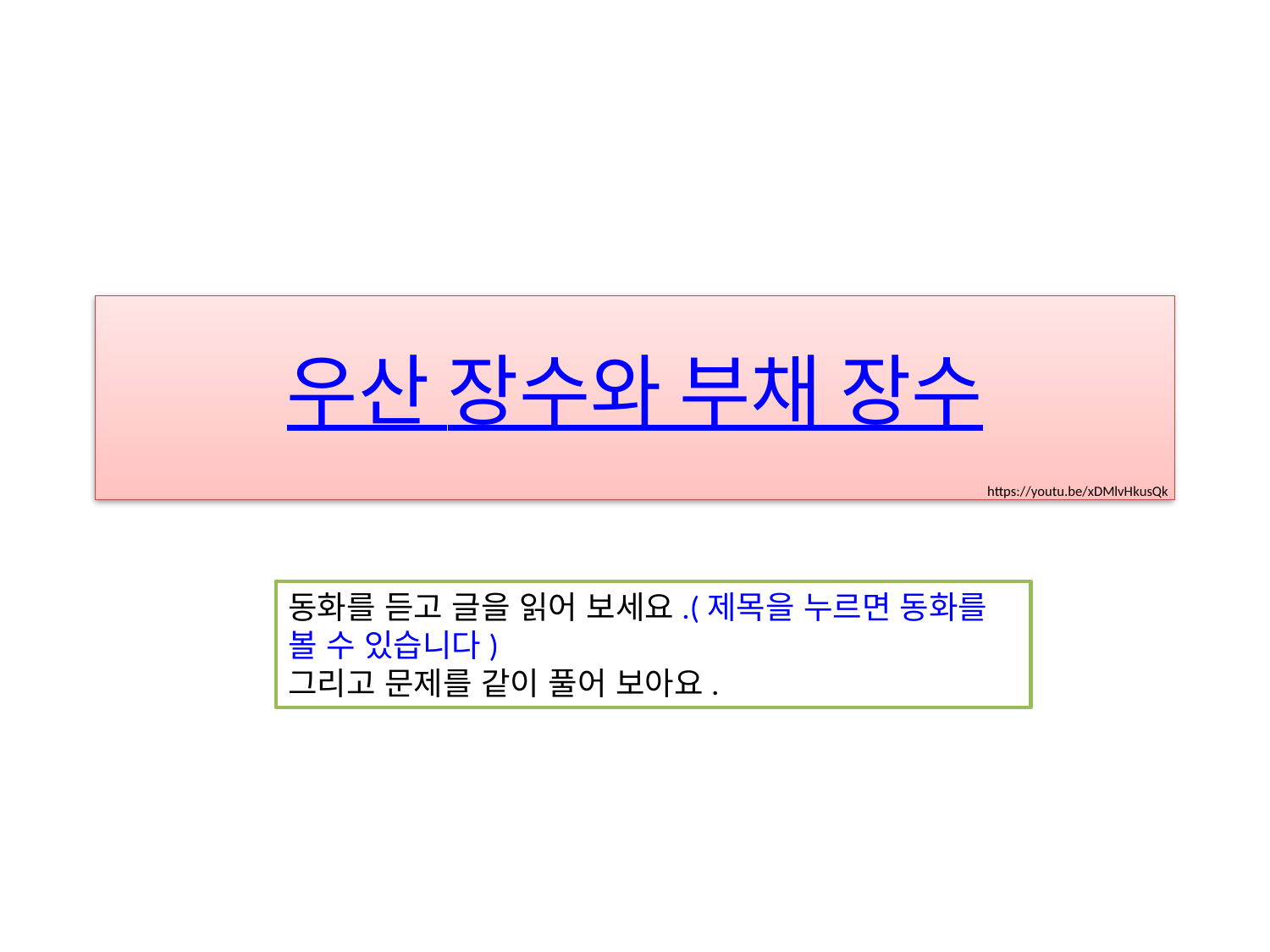

# 우산 장수와 부채 장수
https://youtu.be/xDMlvHkusQk
동화를 듣고 글을 읽어 보세요.(제목을 누르면 동화를 볼 수 있습니다)
그리고 문제를 같이 풀어 보아요.